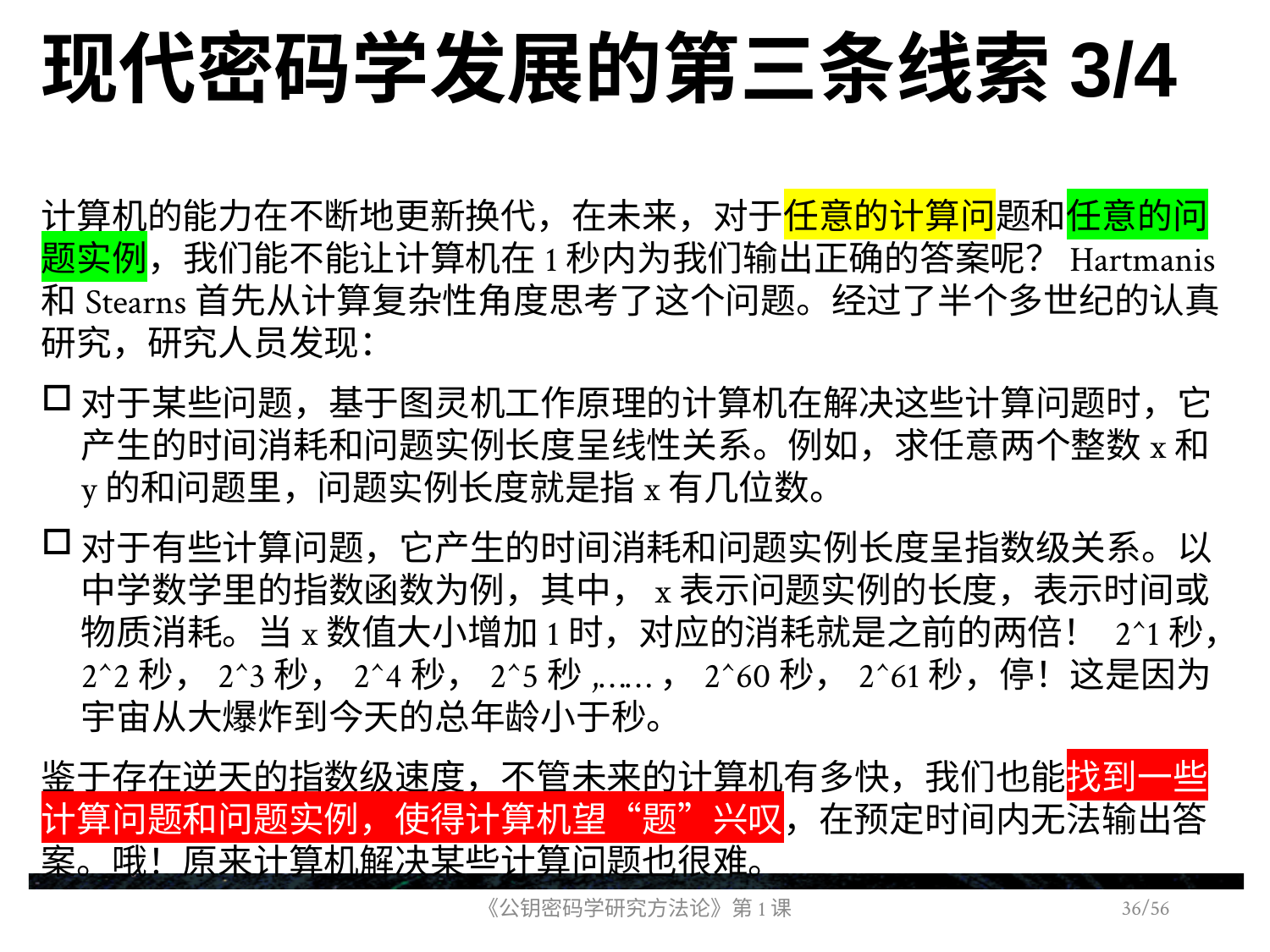

# 现代密码学发展的第三条线索3/4
计算机的能力在不断地更新换代，在未来，对于任意的计算问题和任意的问题实例，我们能不能让计算机在1秒内为我们输出正确的答案呢？Hartmanis 和Stearns首先从计算复杂性角度思考了这个问题。经过了半个多世纪的认真研究，研究人员发现：
对于某些问题，基于图灵机工作原理的计算机在解决这些计算问题时，它产生的时间消耗和问题实例长度呈线性关系。例如，求任意两个整数x和y的和问题里，问题实例长度就是指x有几位数。
对于有些计算问题，它产生的时间消耗和问题实例长度呈指数级关系。以中学数学里的指数函数为例，其中，x表示问题实例的长度，表示时间或物质消耗。当x数值大小增加1时，对应的消耗就是之前的两倍！ 2^1秒，2^2秒，2^3秒，2^4秒，2^5秒,……，2^60秒，2^61秒，停！这是因为宇宙从大爆炸到今天的总年龄小于秒。
鉴于存在逆天的指数级速度，不管未来的计算机有多快，我们也能找到一些计算问题和问题实例，使得计算机望“题”兴叹，在预定时间内无法输出答案。哦！原来计算机解决某些计算问题也很难。
《公钥密码学研究方法论》第1课
36/56